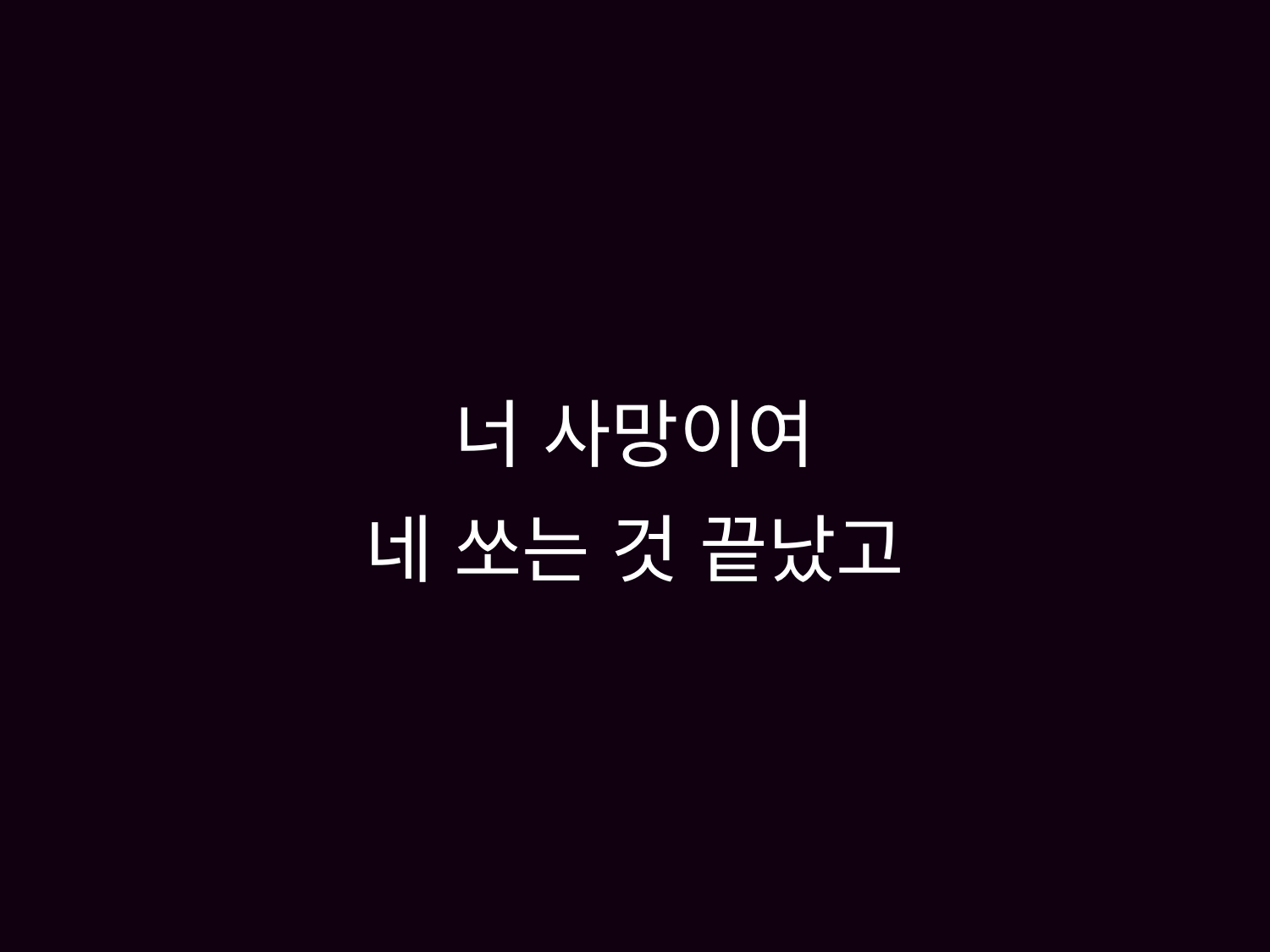

# 너 사망이여 네 쏘는 것 끝났고